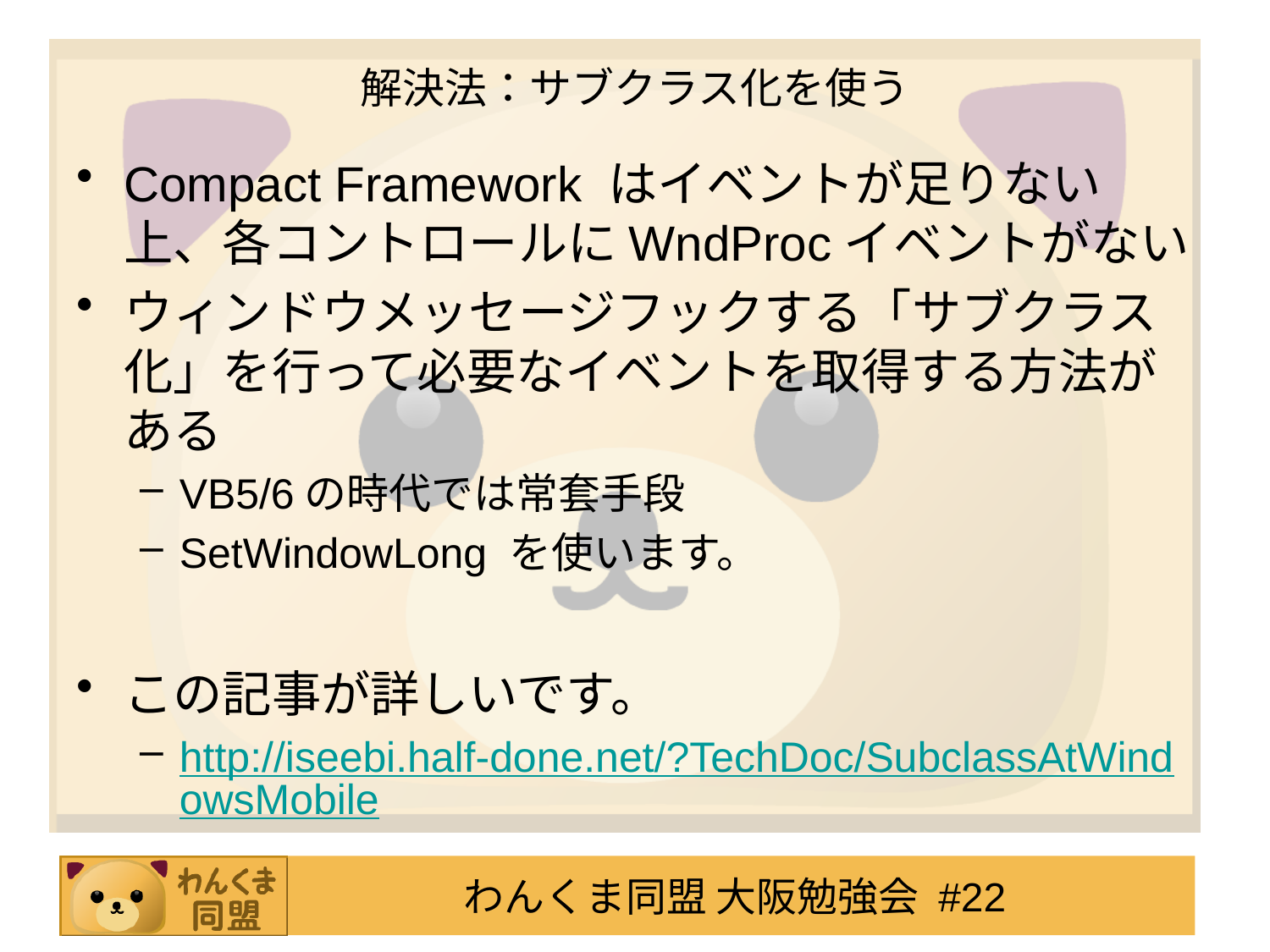

# 解決法：サブクラス化を使う
Compact Framework はイベントが足りない上、各コントロールにWndProcイベントがない
ウィンドウメッセージフックする「サブクラス化」を行って必要なイベントを取得する方法がある
VB5/6の時代では常套手段
SetWindowLong を使います。

この記事が詳しいです。
http://iseebi.half-done.net/?TechDoc/SubclassAtWindowsMobile